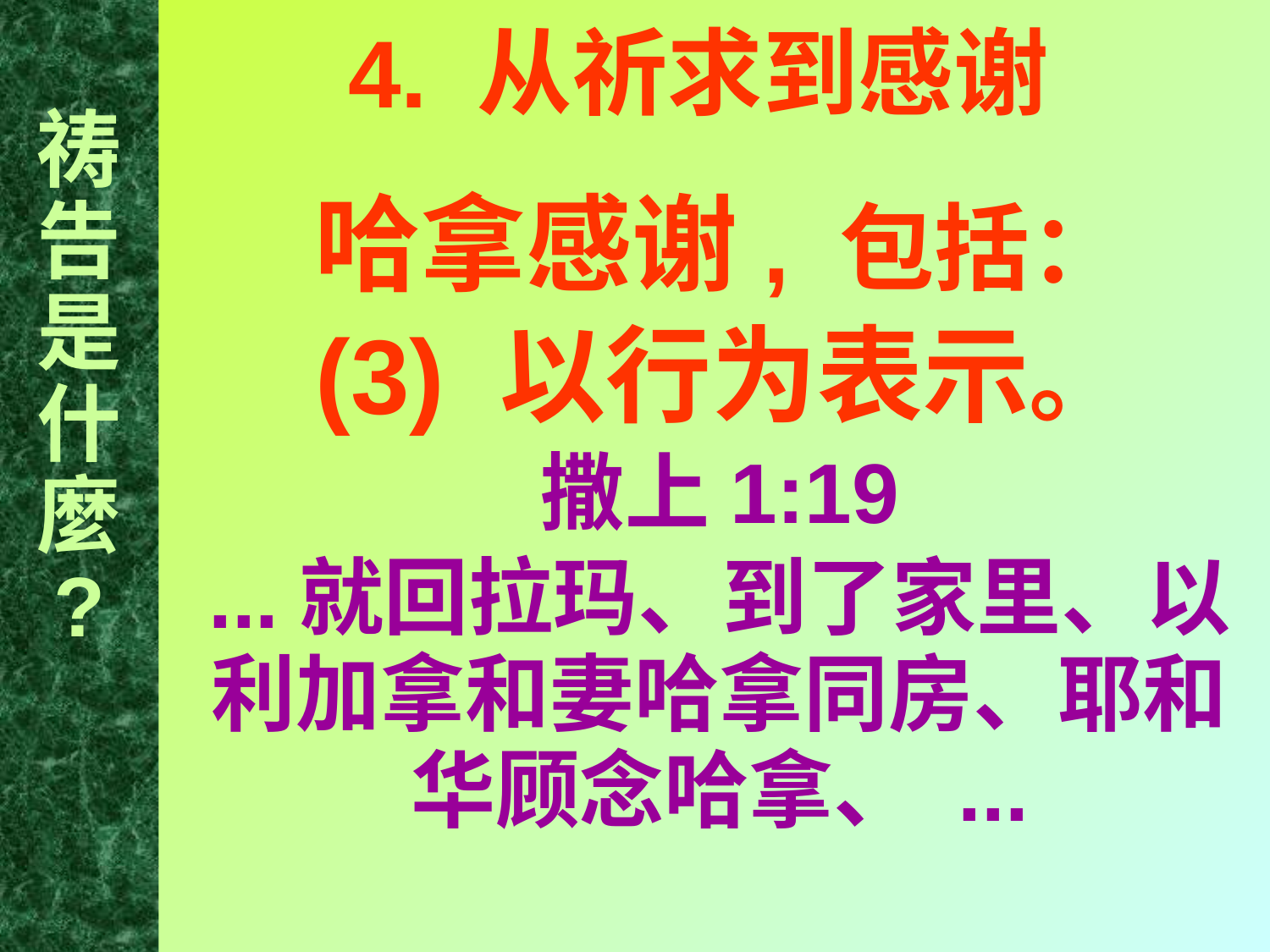

祷告是什麼
?

# 4. 从祈求到感谢
哈拿感谢, 包括：
(3) 以行为表示。
撒上1:19
...就回拉玛、到了家里、以利加拿和妻哈拿同房、耶和华顾念哈拿、 ...